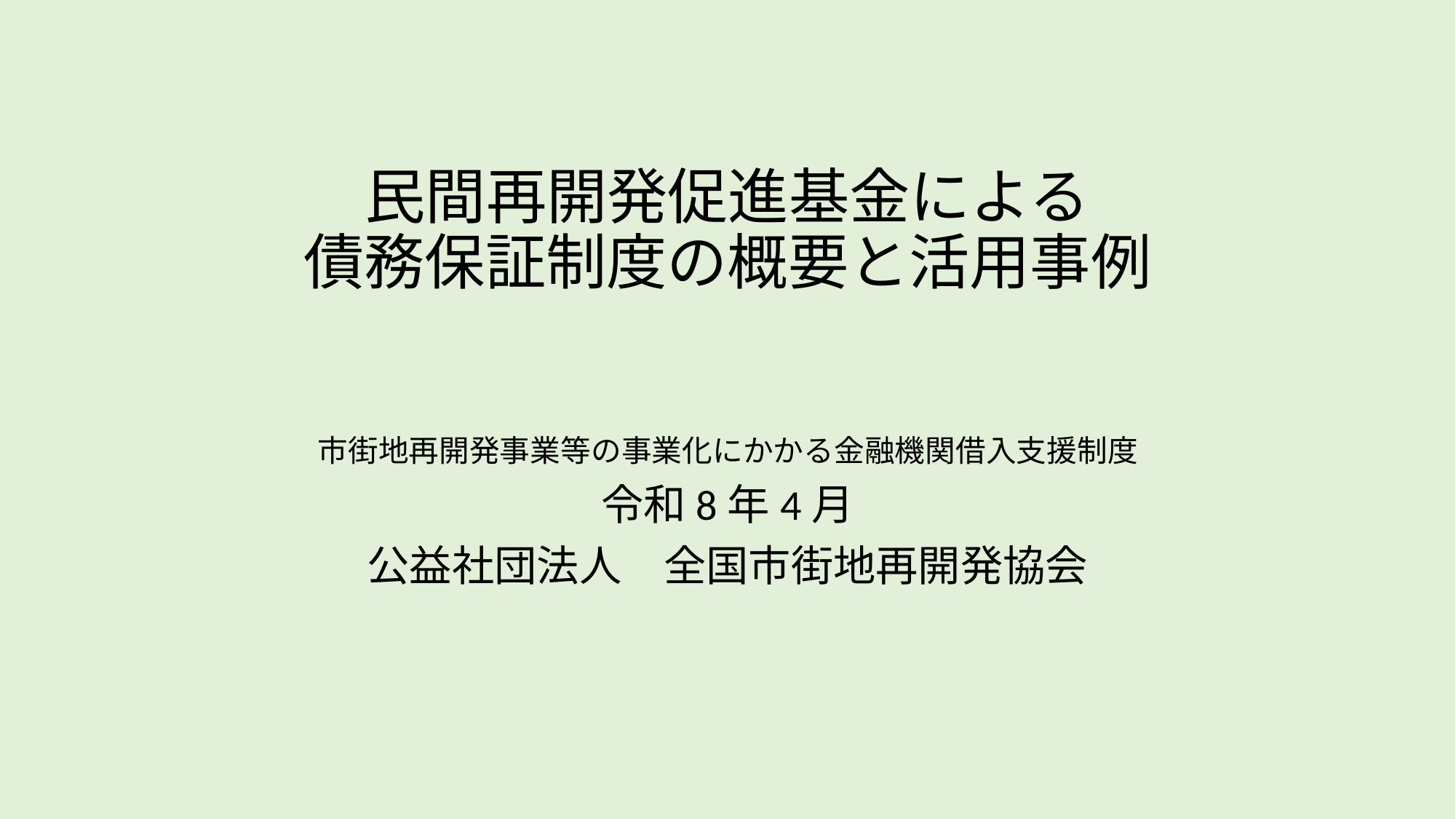

# 民間再開発促進基金による 債務保証制度の概要と活用事例
市街地再開発事業等の事業化にかかる金融機関借入支援制度
令和8年4月
公益社団法人　全国市街地再開発協会